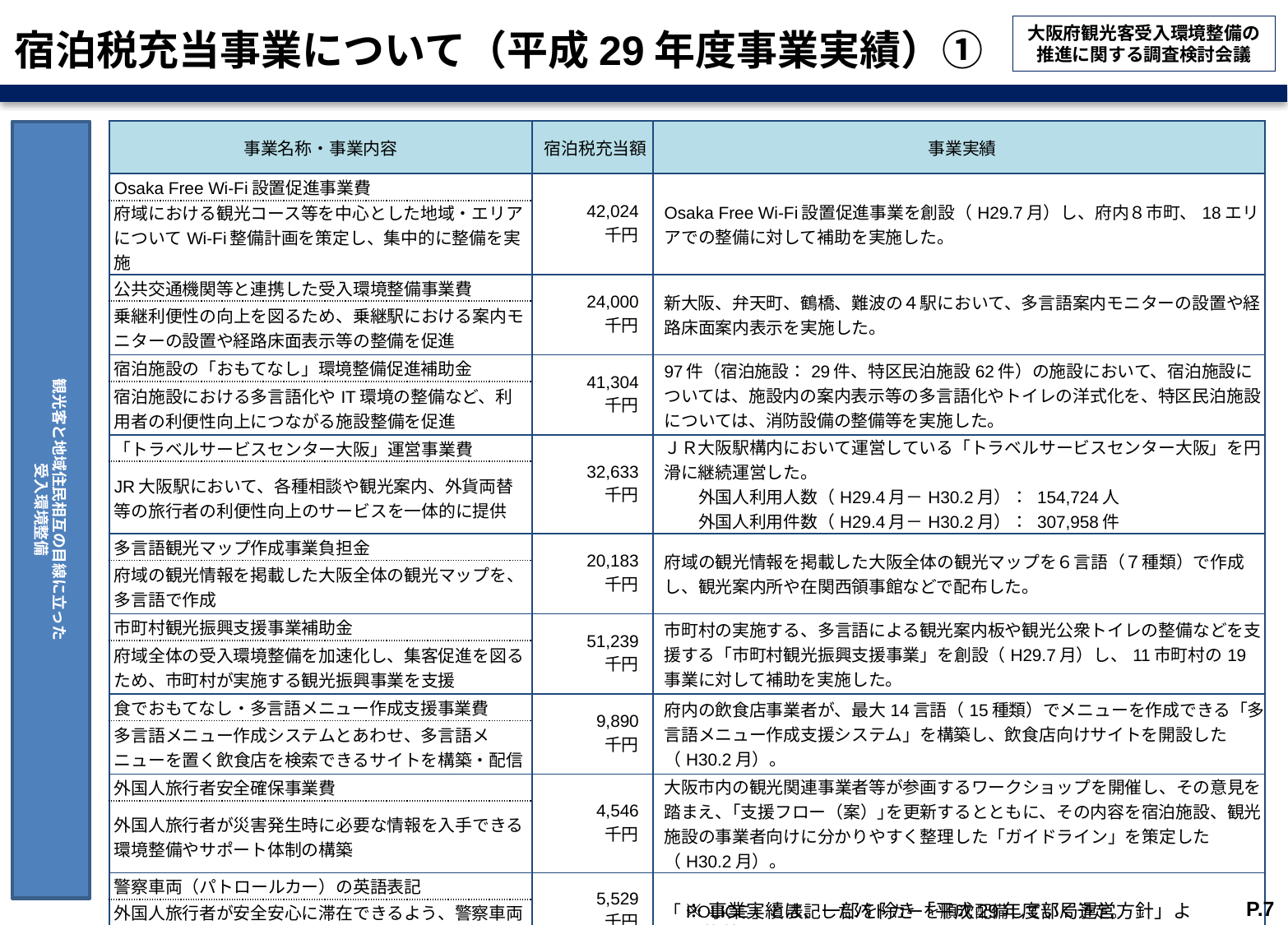

# 宿泊税充当事業について（平成29年度事業実績）①
| 事業名称・事業内容 | 宿泊税充当額 | 事業実績 |
| --- | --- | --- |
| Osaka Free Wi-Fi設置促進事業費 | 42,024 千円 | Osaka Free Wi-Fi設置促進事業を創設（H29.7月）し、府内８市町、18エリアでの整備に対して補助を実施した。 |
| 府域における観光コース等を中心とした地域・エリアについてWi-Fi整備計画を策定し、集中的に整備を実施 |  |  |
| 公共交通機関等と連携した受入環境整備事業費 | 24,000 千円 | 新大阪、弁天町、鶴橋、難波の４駅において、多言語案内モニターの設置や経路床面案内表示を実施した。 |
| 乗継利便性の向上を図るため、乗継駅における案内モニターの設置や経路床面表示等の整備を促進 |  |  |
| 宿泊施設の「おもてなし」環境整備促進補助金 | 41,304 千円 | 97件（宿泊施設：29件、特区民泊施設62件）の施設において、宿泊施設については、施設内の案内表示等の多言語化やトイレの洋式化を、特区民泊施設については、消防設備の整備等を実施した。 |
| 宿泊施設における多言語化やIT環境の整備など、利用者の利便性向上につながる施設整備を促進 |  |  |
| 「トラベルサービスセンター大阪」運営事業費 | 32,633 千円 | ＪＲ大阪駅構内において運営している「トラベルサービスセンター大阪」を円滑に継続運営した。 　　外国人利用人数（H29.4月－H30.2月）： 154,724人 　　外国人利用件数（H29.4月－H30.2月）： 307,958件 |
| JR大阪駅において、各種相談や観光案内、外貨両替等の旅行者の利便性向上のサービスを一体的に提供 |  |  |
| 多言語観光マップ作成事業負担金 | 20,183 千円 | 府域の観光情報を掲載した大阪全体の観光マップを６言語（７種類）で作成し、観光案内所や在関西領事館などで配布した。 |
| 府域の観光情報を掲載した大阪全体の観光マップを、多言語で作成 |  |  |
| 市町村観光振興支援事業補助金 | 51,239 千円 | 市町村の実施する、多言語による観光案内板や観光公衆トイレの整備などを支援する「市町村観光振興支援事業」を創設（H29.7月）し、11市町村の19事業に対して補助を実施した。 |
| 府域全体の受入環境整備を加速化し、集客促進を図るため、市町村が実施する観光振興事業を支援 |  |  |
| 食でおもてなし・多言語メニュー作成支援事業費 | 9,890 千円 | 府内の飲食店事業者が、最大14言語（15種類）でメニューを作成できる「多言語メニュー作成支援システム」を構築し、飲食店向けサイトを開設した（H30.2月）。 |
| 多言語メニュー作成システムとあわせ、多言語メニューを置く飲食店を検索できるサイトを構築・配信 |  |  |
| 外国人旅行者安全確保事業費 | 4,546 千円 | 大阪市内の観光関連事業者等が参画するワークショップを開催し、その意見を踏まえ、｢支援フロー（案）｣を更新するとともに、その内容を宿泊施設、観光施設の事業者向けに分かりやすく整理した「ガイドライン」を策定した（H30.2月）。 |
| 外国人旅行者が災害発生時に必要な情報を入手できる環境整備やサポート体制の構築 |  |  |
| 警察車両（パトロールカー）の英語表記 | 5,529 千円 | 「POLICE」と表記したパトカーを順次配備していく予定。 |
| 外国人旅行者が安全安心に滞在できるよう、警察車両に英語表記を実施 |  |  |
観光客と地域住民相互の目線に立った
受入環境整備
P.7
※事業実績は、一部を除き「平成29年度部局運営方針」より抜粋